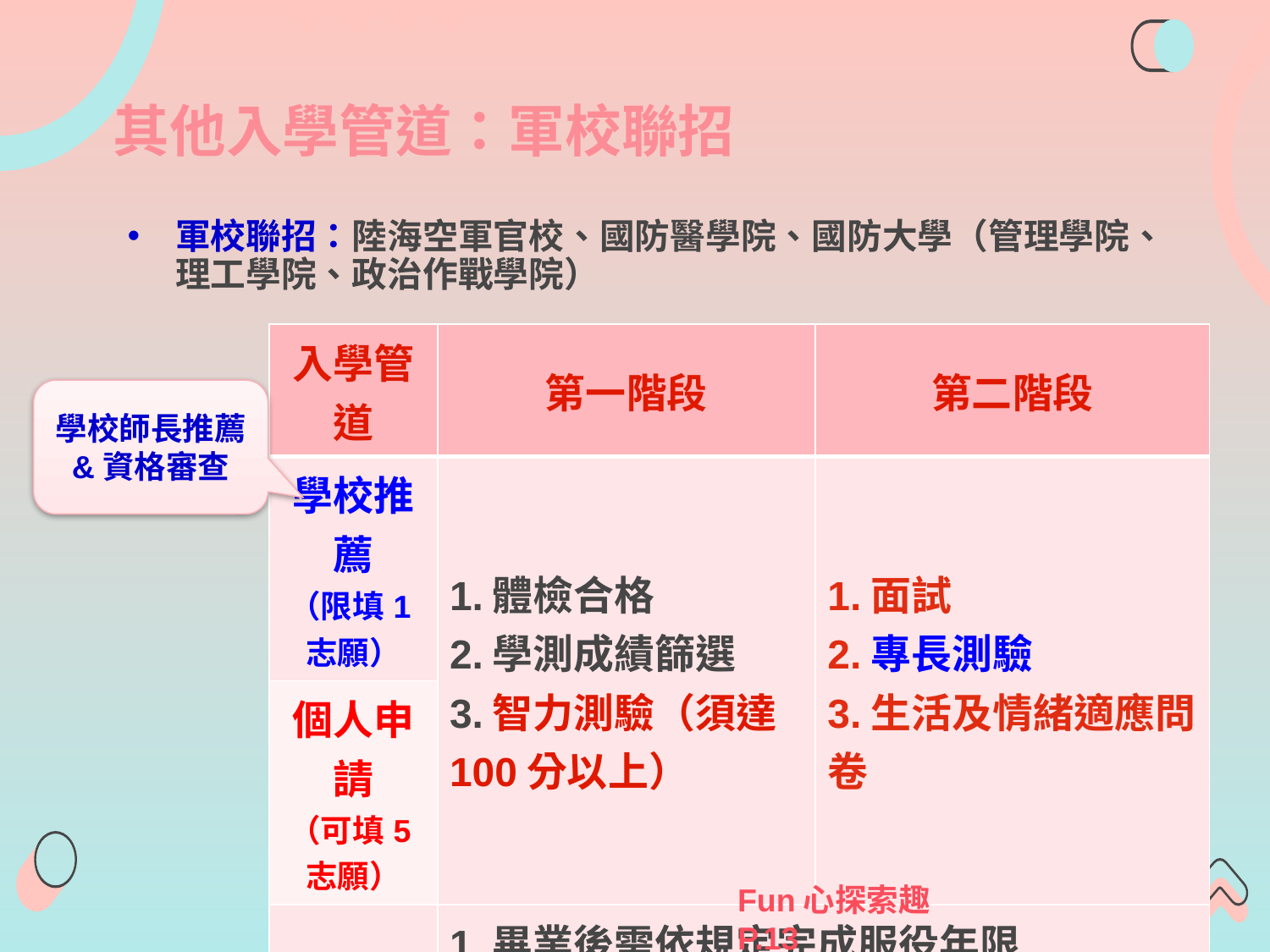

其他入學管道：軍校聯招
軍校聯招：陸海空軍官校、國防醫學院、國防大學（管理學院、理工學院、政治作戰學院）

| 入學管道 | 第一階段 | 第二階段 |
| --- | --- | --- |
| 學校推薦 （限填1志願） | 1.體檢合格 2.學測成績篩選 3.智力測驗（須達100分以上） | 1.面試 2.專長測驗 3.生活及情緒適應問卷 |
| 個人申請 （可填5志願） |  |  |
| 備註 | 1.畢業後需依規定完成服役年限 2.可至「教官室」或「國防部國軍人才招募中心網站」查詢相關資料 |  |
學校師長推薦
&資格審查
Fun心探索趣 P.13